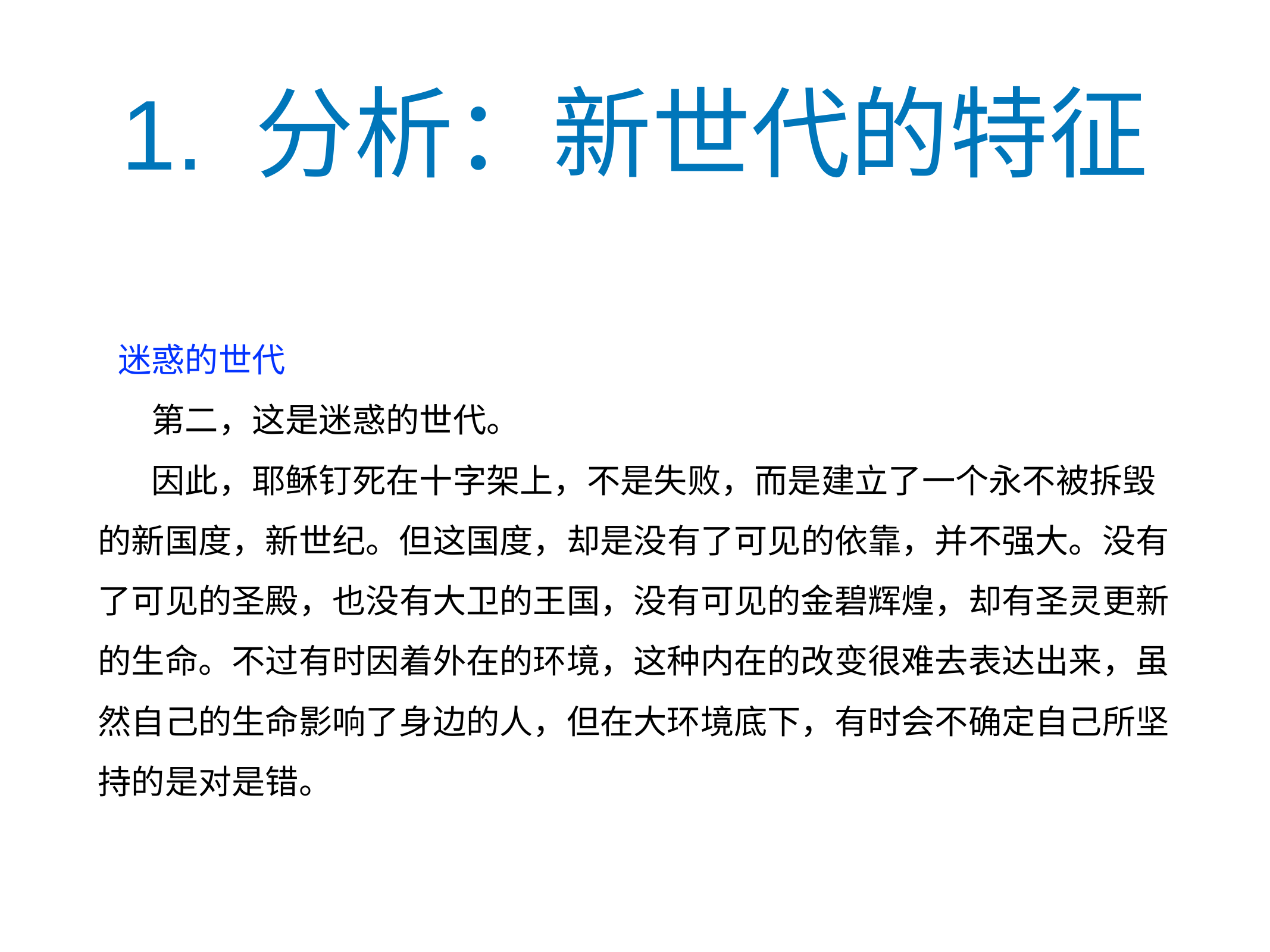

# 1. 分析：新世代的特征
迷惑的世代
第二，这是迷惑的世代。
因此，耶稣钉死在十字架上，不是失败，而是建立了一个永不被拆毁的新国度，新世纪。但这国度，却是没有了可见的依靠，并不强大。没有了可见的圣殿，也没有大卫的王国，没有可见的金碧辉煌，却有圣灵更新的生命。不过有时因着外在的环境，这种内在的改变很难去表达出来，虽然自己的生命影响了身边的人，但在大环境底下，有时会不确定自己所坚持的是对是错。